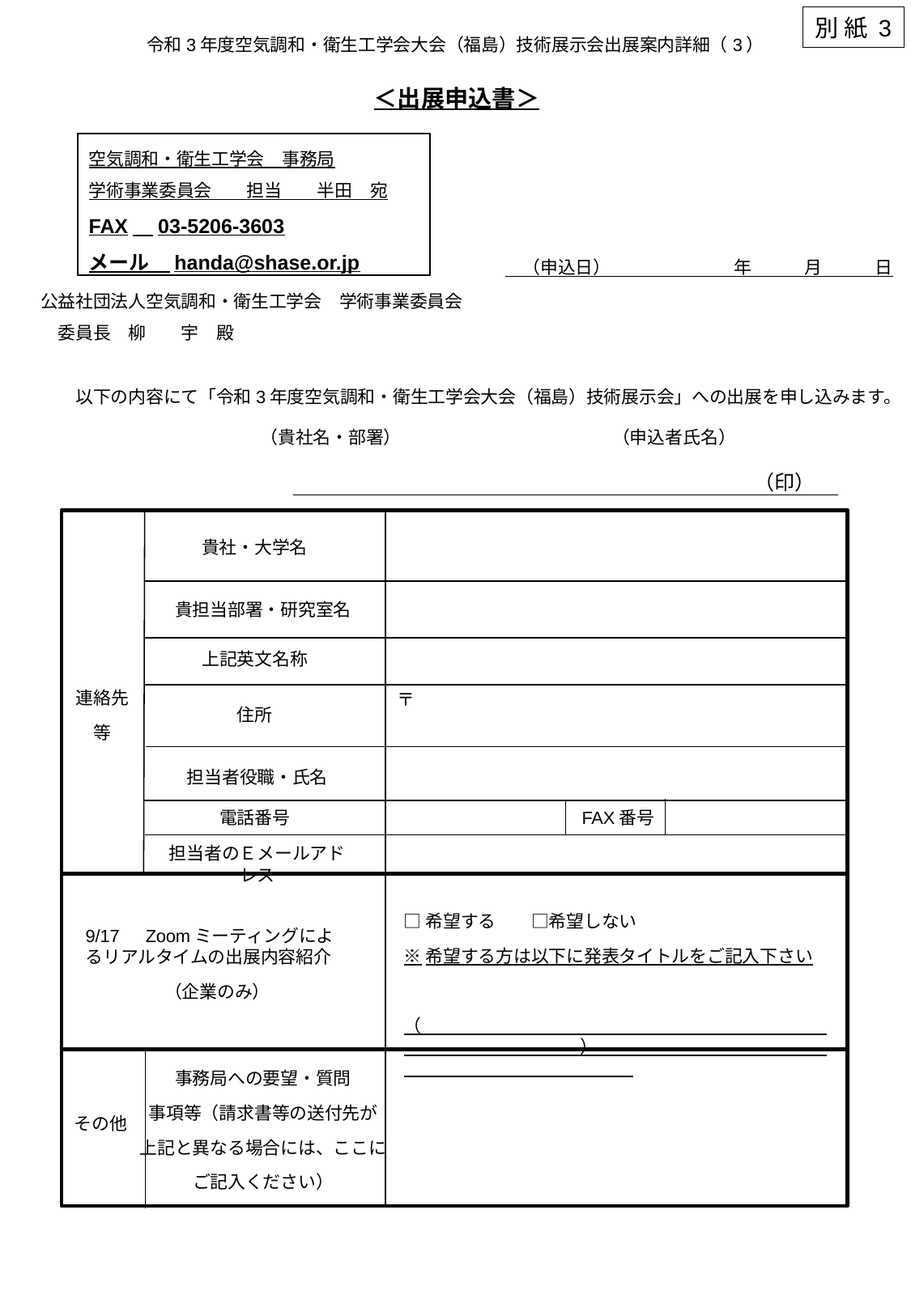

別 紙 3
令和3年度空気調和・衛生工学会大会（福島）技術展示会出展案内詳細（3）
＜出展申込書＞
空気調和・衛生工学会　事務局
学術事業委員会　　担当　　半田　宛
FAX　03-5206-3603
メール　handa@shase.or.jp

　（申込日）　　　　　　　年　　　月　　　日
公益社団法人空気調和・衛生工学会　学術事業委員会
　委員長　柳　　宇　殿

　　以下の内容にて「令和3年度空気調和・衛生工学会大会（福島）技術展示会」への出展を申し込みます。
　（貴社名・部署）　　　　　　　　　　　　（申込者氏名）
（印）

貴社・大学名
貴担当部署・研究室名
上記英文名称
連絡先
等
〒
住所
担当者役職・氏名
FAX番号
電話番号
担当者のＥメールアドレス
□希望する　　□希望しない
※希望する方は以下に発表タイトルをご記入下さい

（　　　　　　　　　　　　　　　　　　　　　　　　　　　　　　　　　）
9/17　Zoomミーティングによるリアルタイムの出展内容紹介
（企業のみ）
事務局への要望・質問
事項等（請求書等の送付先が
上記と異なる場合には、ここに
ご記入ください）
その他